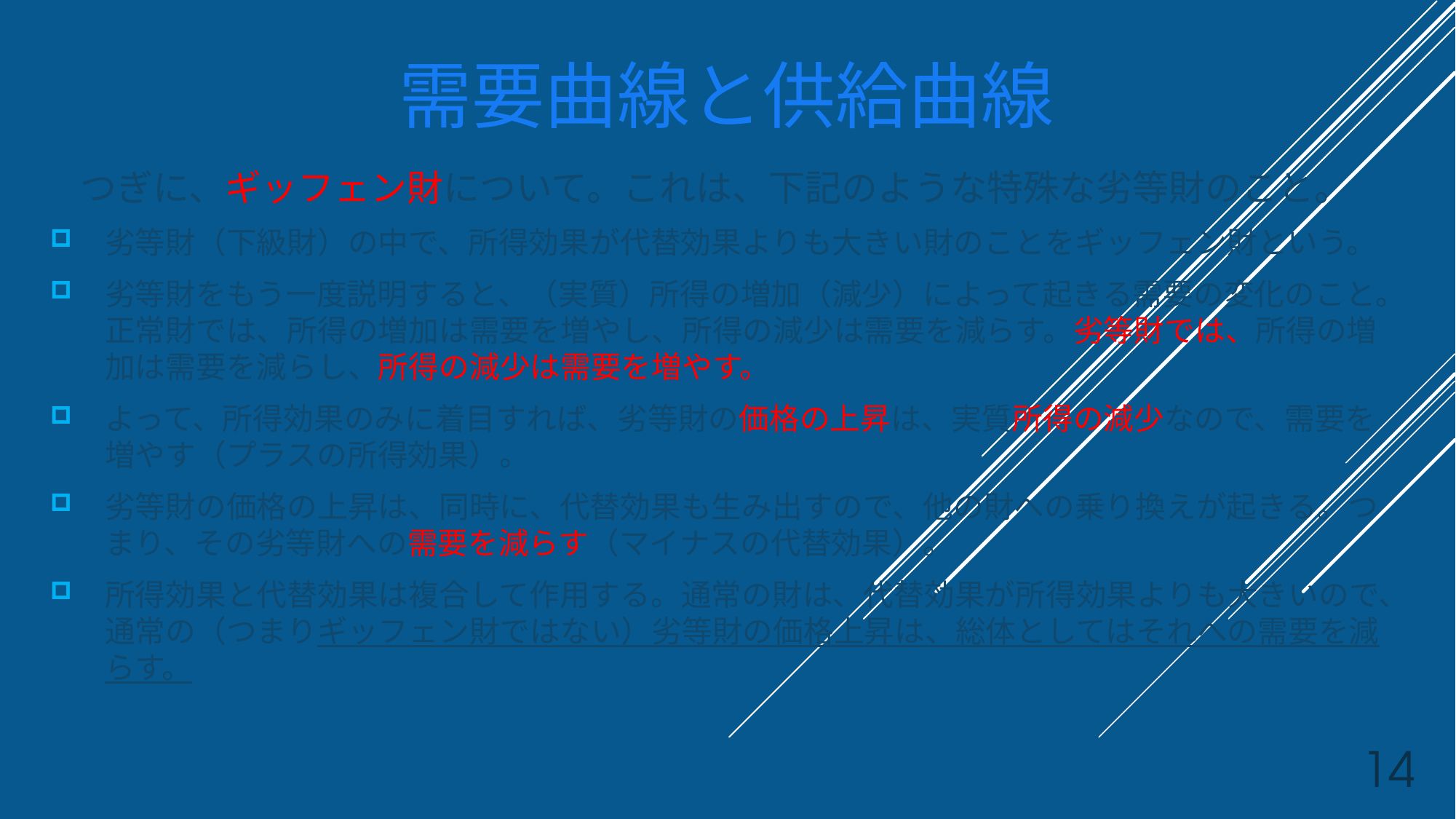

# 需要曲線と供給曲線
　つぎに、ギッフェン財について。これは、下記のような特殊な劣等財のこと。
劣等財（下級財）の中で、所得効果が代替効果よりも大きい財のことをギッフェン財という。
劣等財をもう一度説明すると、（実質）所得の増加（減少）によって起きる需要の変化のこと。正常財では、所得の増加は需要を増やし、所得の減少は需要を減らす。劣等財では、所得の増加は需要を減らし、所得の減少は需要を増やす。
よって、所得効果のみに着目すれば、劣等財の価格の上昇は、実質所得の減少なので、需要を増やす（プラスの所得効果）。
劣等財の価格の上昇は、同時に、代替効果も生み出すので、他の財への乗り換えが起きる。つまり、その劣等財への需要を減らす（マイナスの代替効果）。
所得効果と代替効果は複合して作用する。通常の財は、代替効果が所得効果よりも大きいので、通常の（つまりギッフェン財ではない）劣等財の価格上昇は、総体としてはそれへの需要を減らす。
14